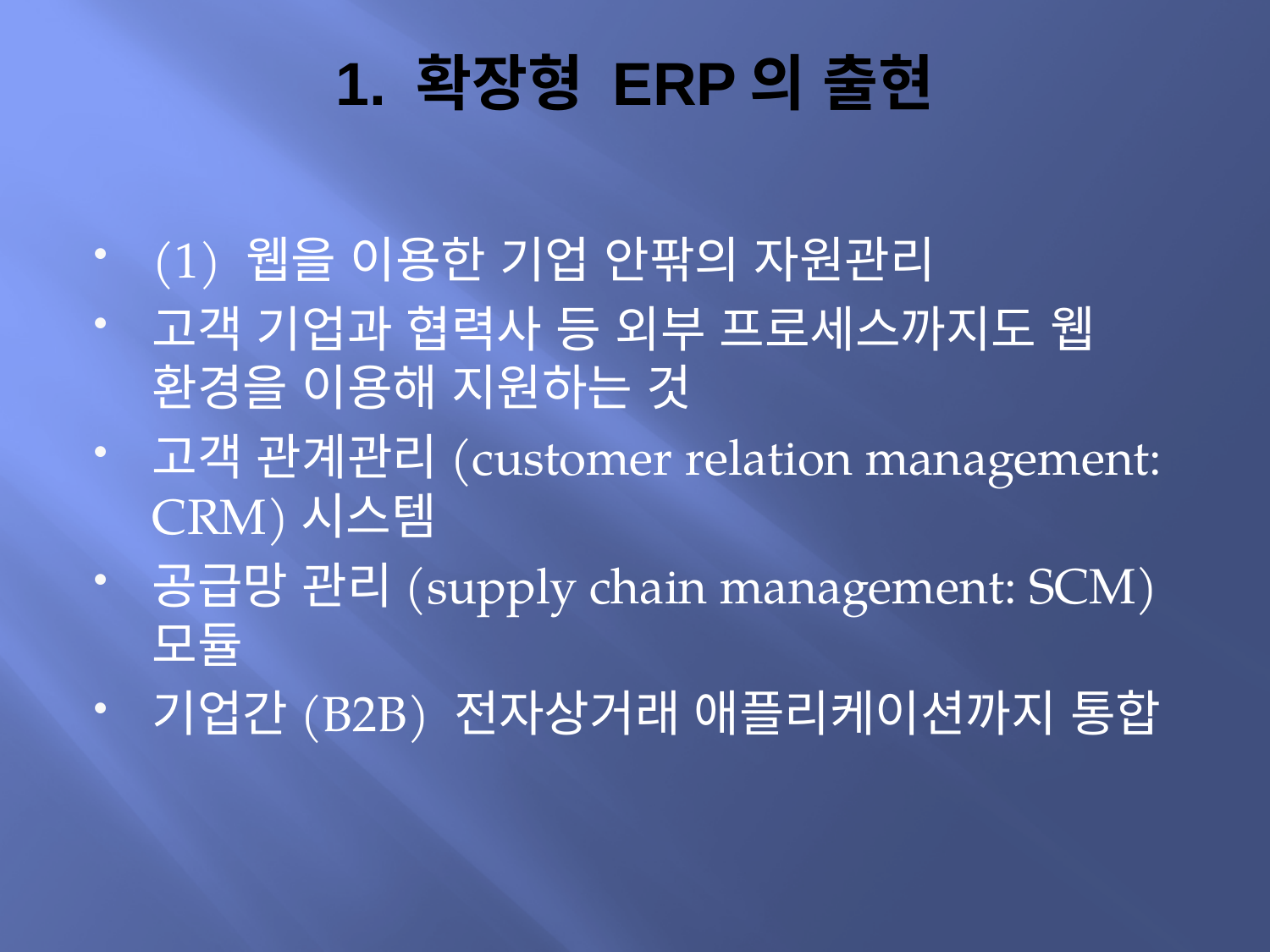

# 1. 확장형 ERP의 출현
(1) 웹을 이용한 기업 안팎의 자원관리
고객 기업과 협력사 등 외부 프로세스까지도 웹 환경을 이용해 지원하는 것
고객 관계관리(customer relation management: CRM)시스템
공급망 관리(supply chain management: SCM) 모듈
기업간(B2B) 전자상거래 애플리케이션까지 통합